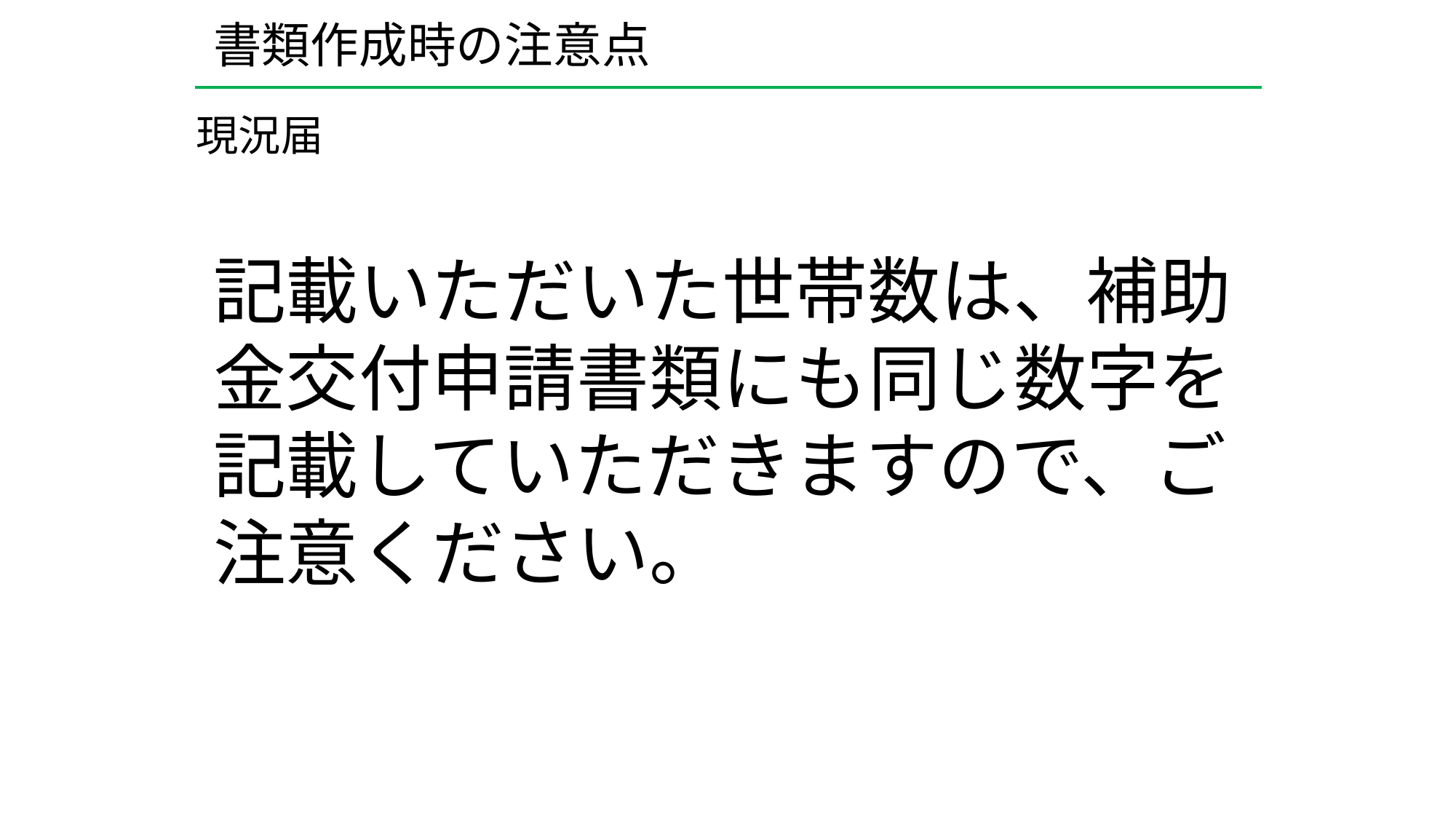

書類作成時の注意点
現況届
記載いただいた世帯数は、補助金交付申請書類にも同じ数字を記載していただきますので、ご注意ください。